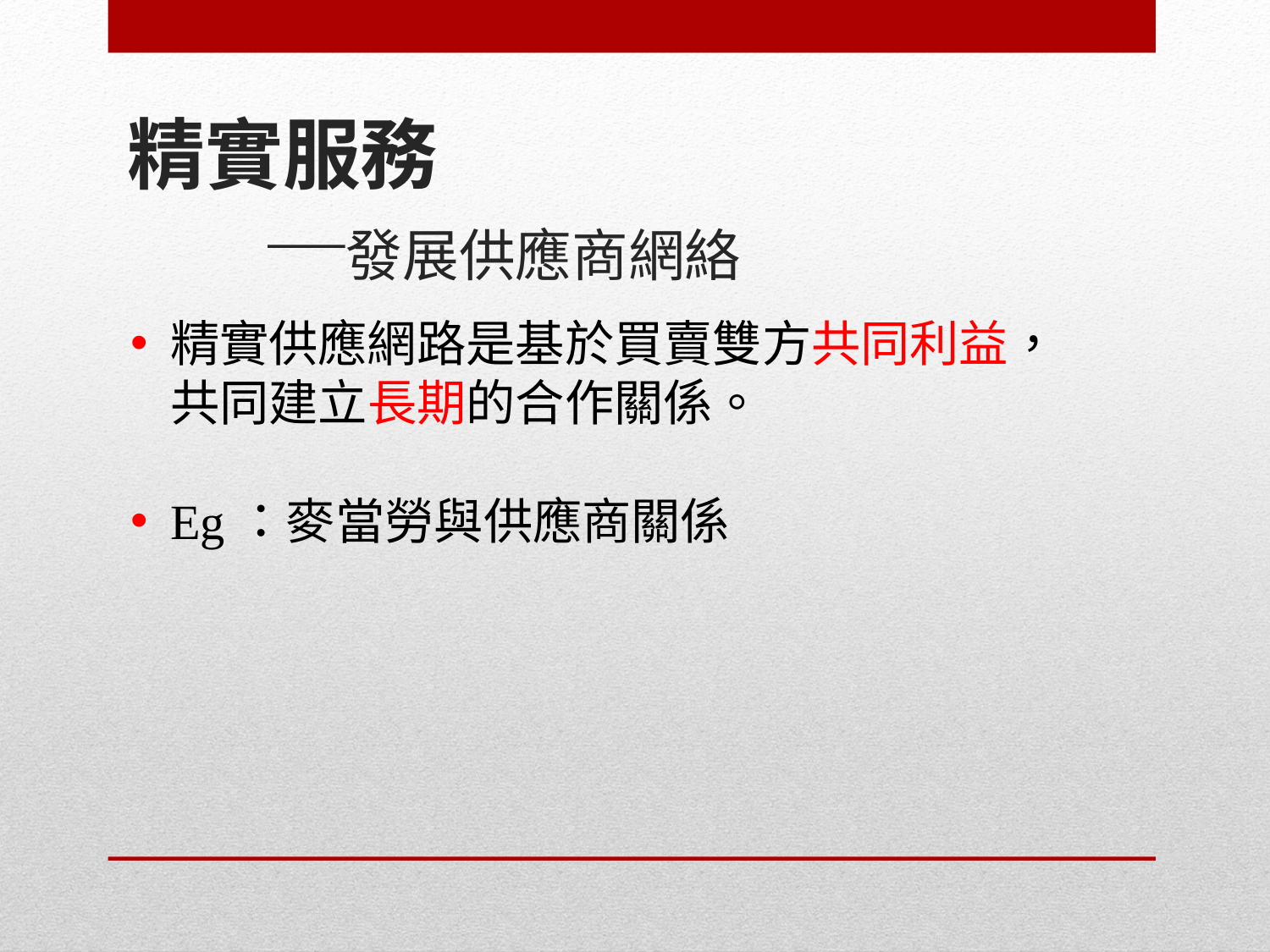

# 精實服務 ─發展供應商網絡
精實供應網路是基於買賣雙方共同利益，共同建立長期的合作關係。

Eg：麥當勞與供應商關係